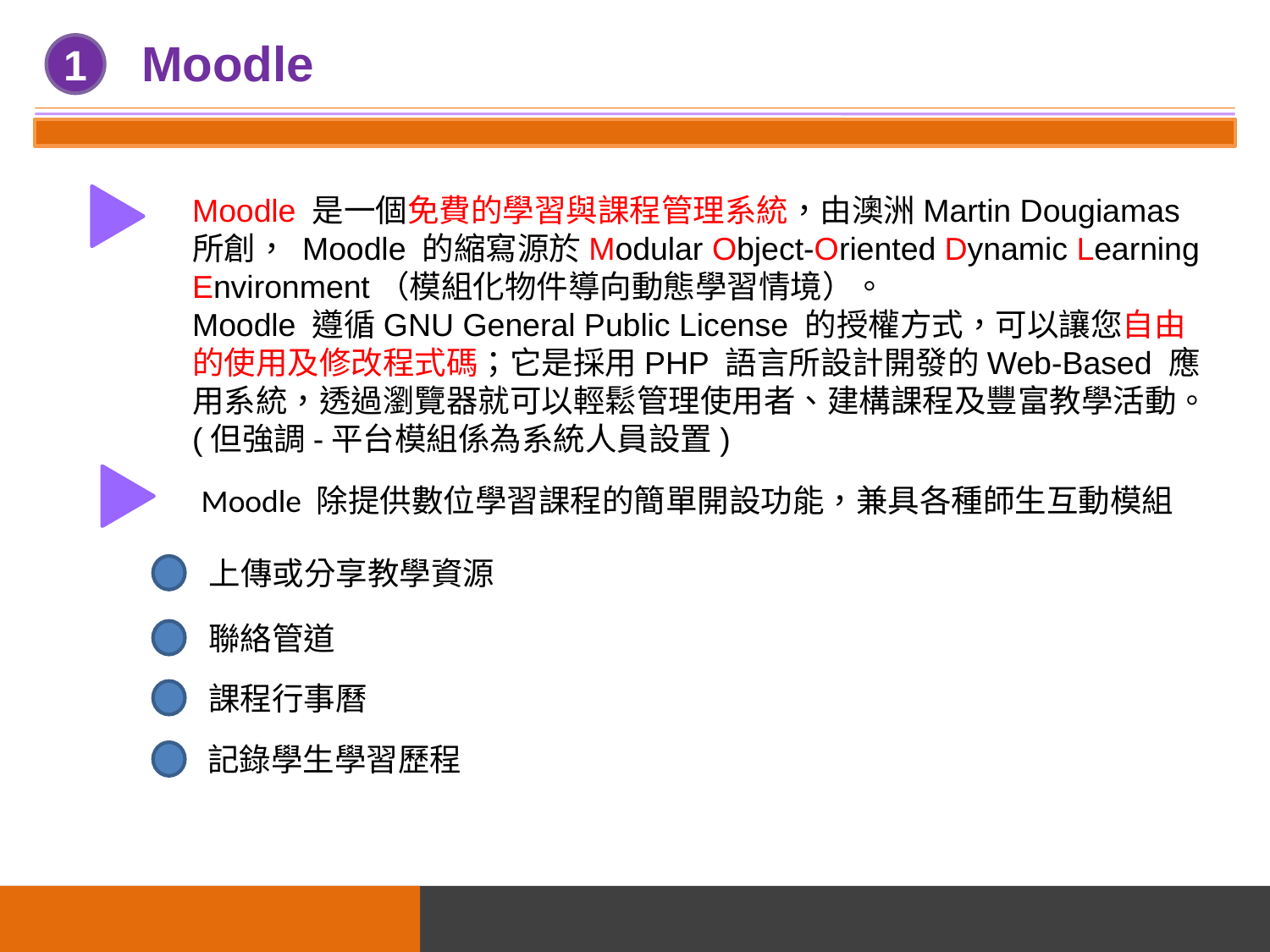

Moodle
1

Moodle 是一個免費的學習與課程管理系統，由澳洲Martin Dougiamas
所創， Moodle 的縮寫源於Modular Object-Oriented Dynamic Learning Environment（模組化物件導向動態學習情境）。
Moodle 遵循GNU General Public License 的授權方式，可以讓您自由的使用及修改程式碼；它是採用PHP 語言所設計開發的Web-Based 應用系統，透過瀏覽器就可以輕鬆管理使用者、建構課程及豐富教學活動。(但強調-平台模組係為系統人員設置)

Moodle 除提供數位學習課程的簡單開設功能，兼具各種師生互動模組
上傳或分享教學資源

聯絡管道

課程行事曆

記錄學生學習歷程